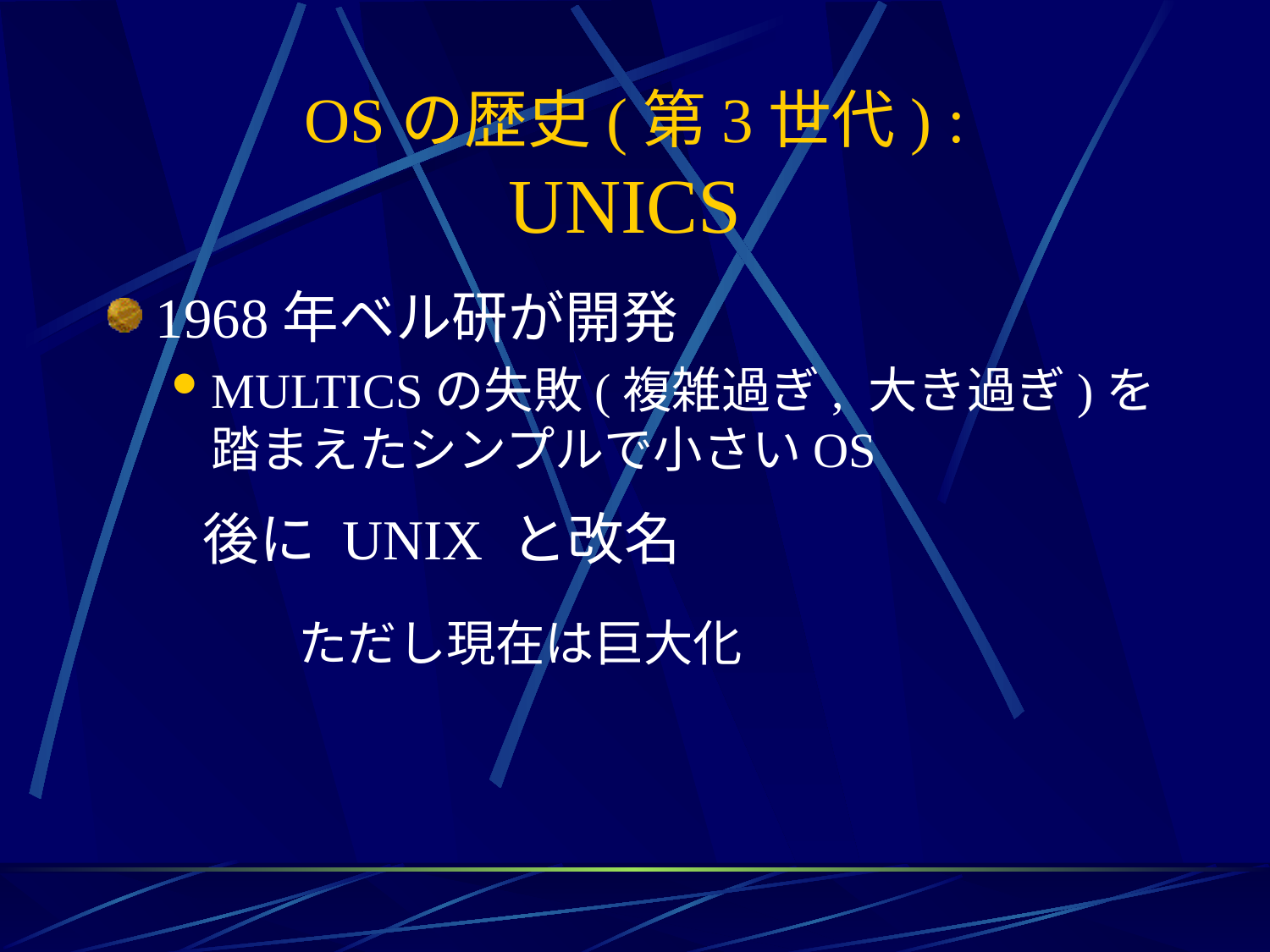

# OSの歴史(第3世代) : UNICS
1968年ベル研が開発
MULTICSの失敗(複雑過ぎ, 大き過ぎ)を踏まえたシンプルで小さいOS
後に UNIX と改名
ただし現在は巨大化